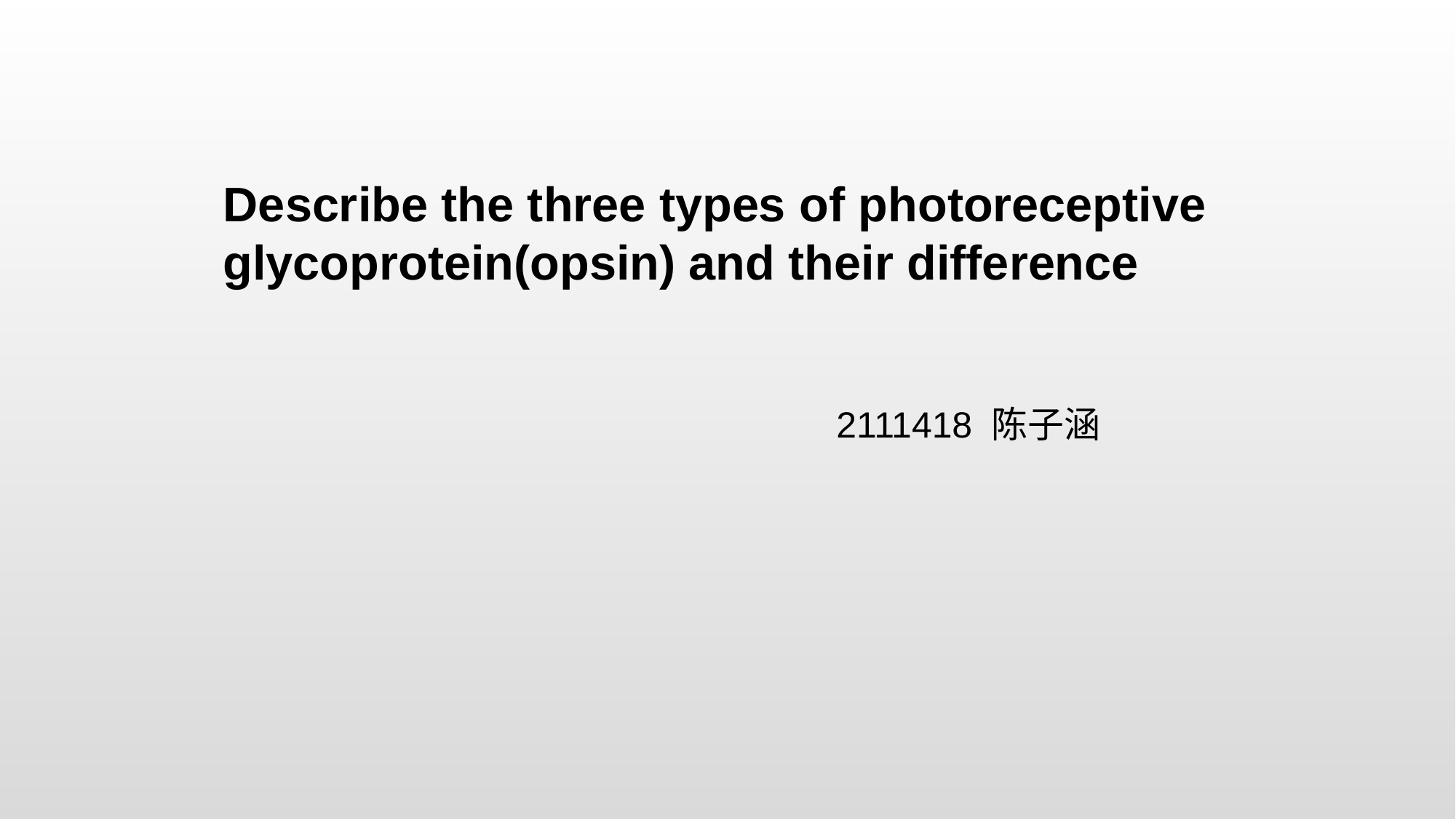

Describe the three types of photoreceptive glycoprotein(opsin) and their difference
2111418 陈子涵